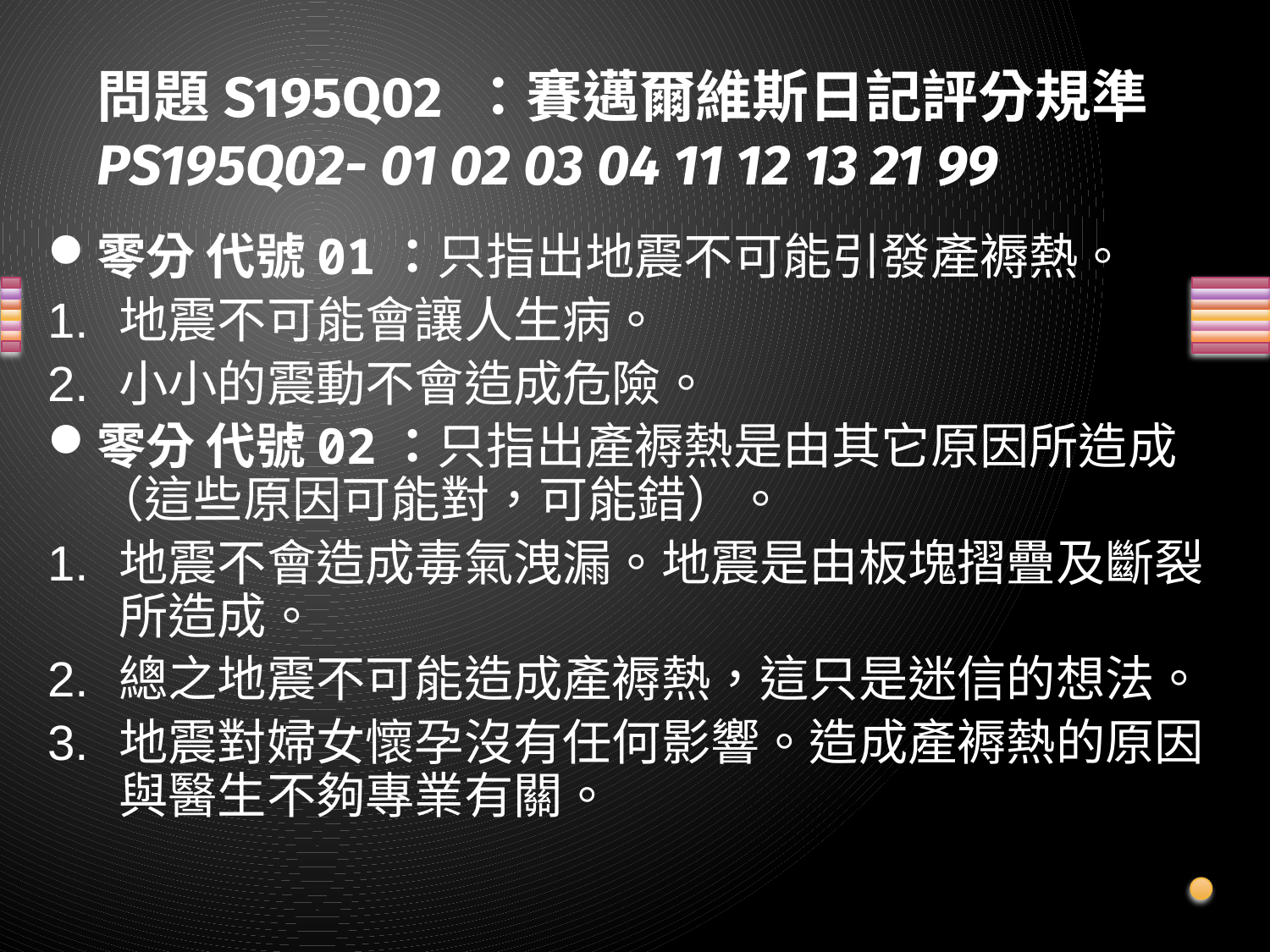

# 問題S195Q02 ：賽邁爾維斯日記評分規準 PS195Q02- 01 02 03 04 11 12 13 21 99
零分 代號01：只指出地震不可能引發產褥熱。
地震不可能會讓人生病。
小小的震動不會造成危險。
零分 代號02：只指出產褥熱是由其它原因所造成（這些原因可能對，可能錯）。
地震不會造成毒氣洩漏。地震是由板塊摺疊及斷裂所造成。
總之地震不可能造成產褥熱，這只是迷信的想法。
地震對婦女懷孕沒有任何影響。造成產褥熱的原因與醫生不夠專業有關。